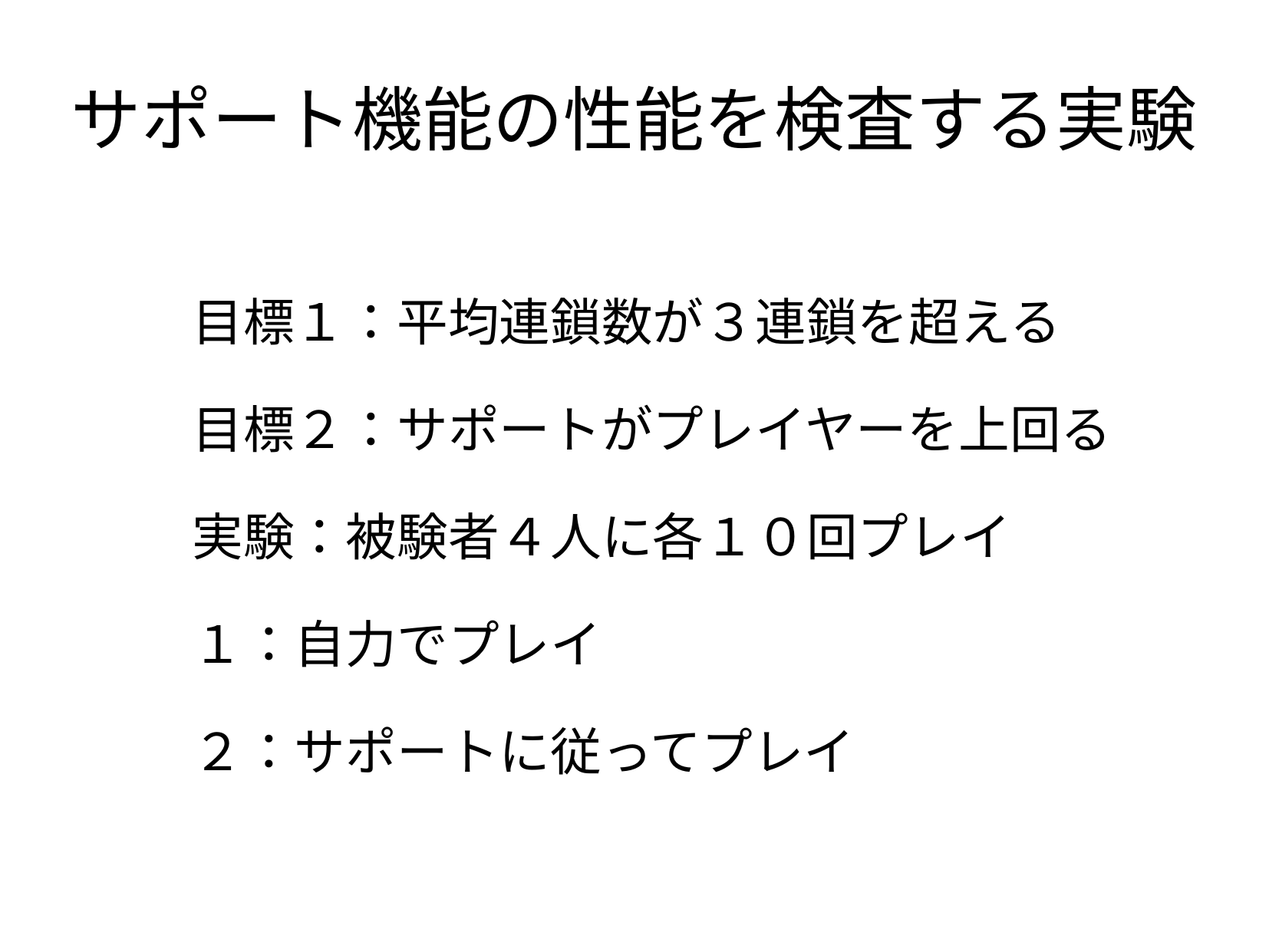

サポート機能の性能を検査する実験

目標１：平均連鎖数が３連鎖を超える

目標２：サポートがプレイヤーを上回る

実験：被験者４人に各１０回プレイ

１：自力でプレイ

２：サポートに従ってプレイ